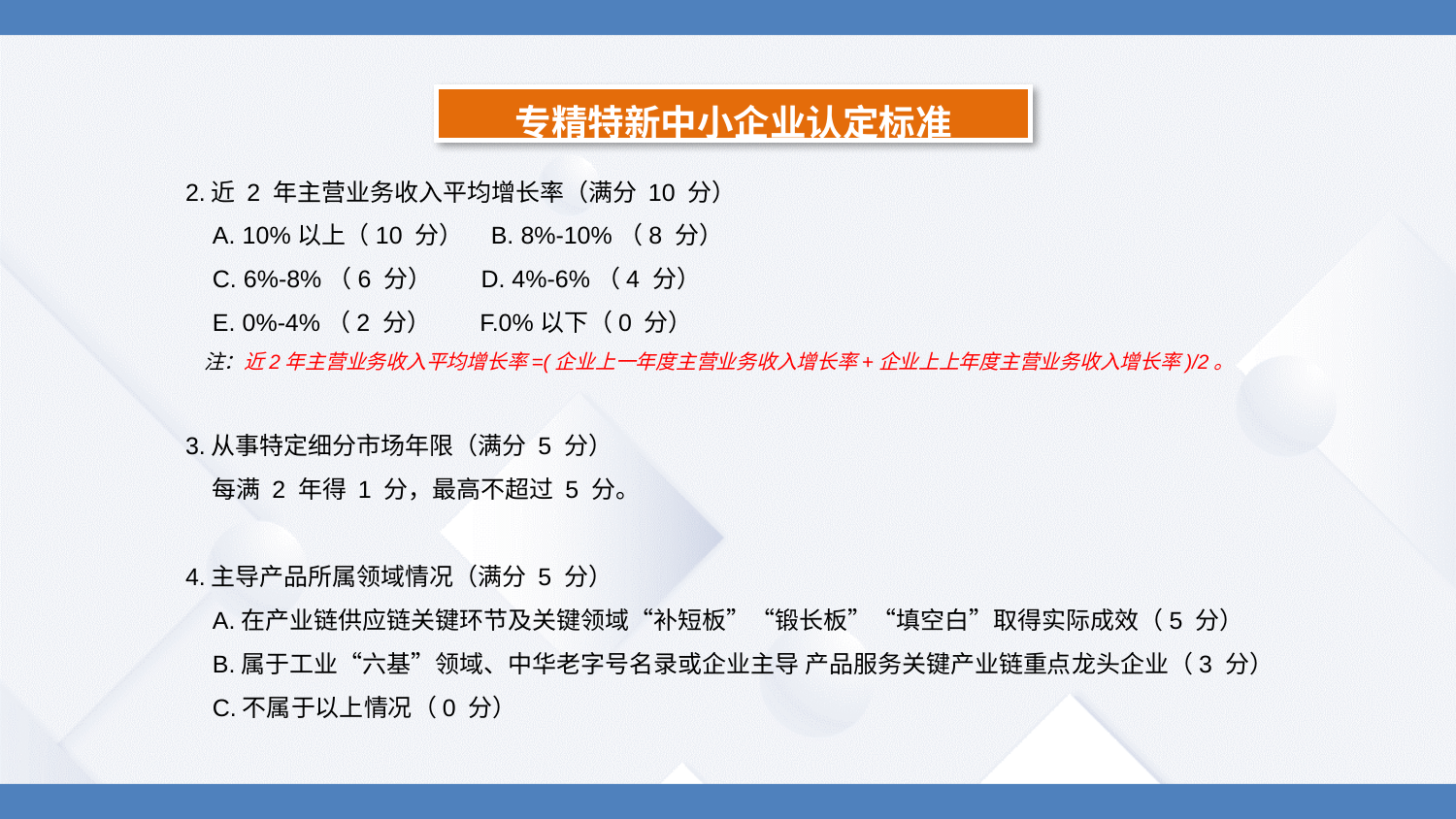

专精特新中小企业认定标准

2.近 2 年主营业务收入平均增长率（满分 10 分）
    A. 10%以上（10 分）    B. 8%-10%（8 分）
    C. 6%-8%（6 分）        D. 4%-6%（4 分）
    E. 0%-4%（2 分）        F.0%以下（0 分）
   注：近2年主营业务收入平均增长率=(企业上一年度主营业务收入增长率+企业上上年度主营业务收入增长率)/2。

3.从事特定细分市场年限（满分 5 分）
    每满 2 年得 1 分，最高不超过 5 分。

4.主导产品所属领域情况（满分 5 分）
    A.在产业链供应链关键环节及关键领域“补短板”“锻长板”“填空白”取得实际成效（5 分）
    B.属于工业“六基”领域、中华老字号名录或企业主导 产品服务关键产业链重点龙头企业（3 分）
    C.不属于以上情况（0 分）